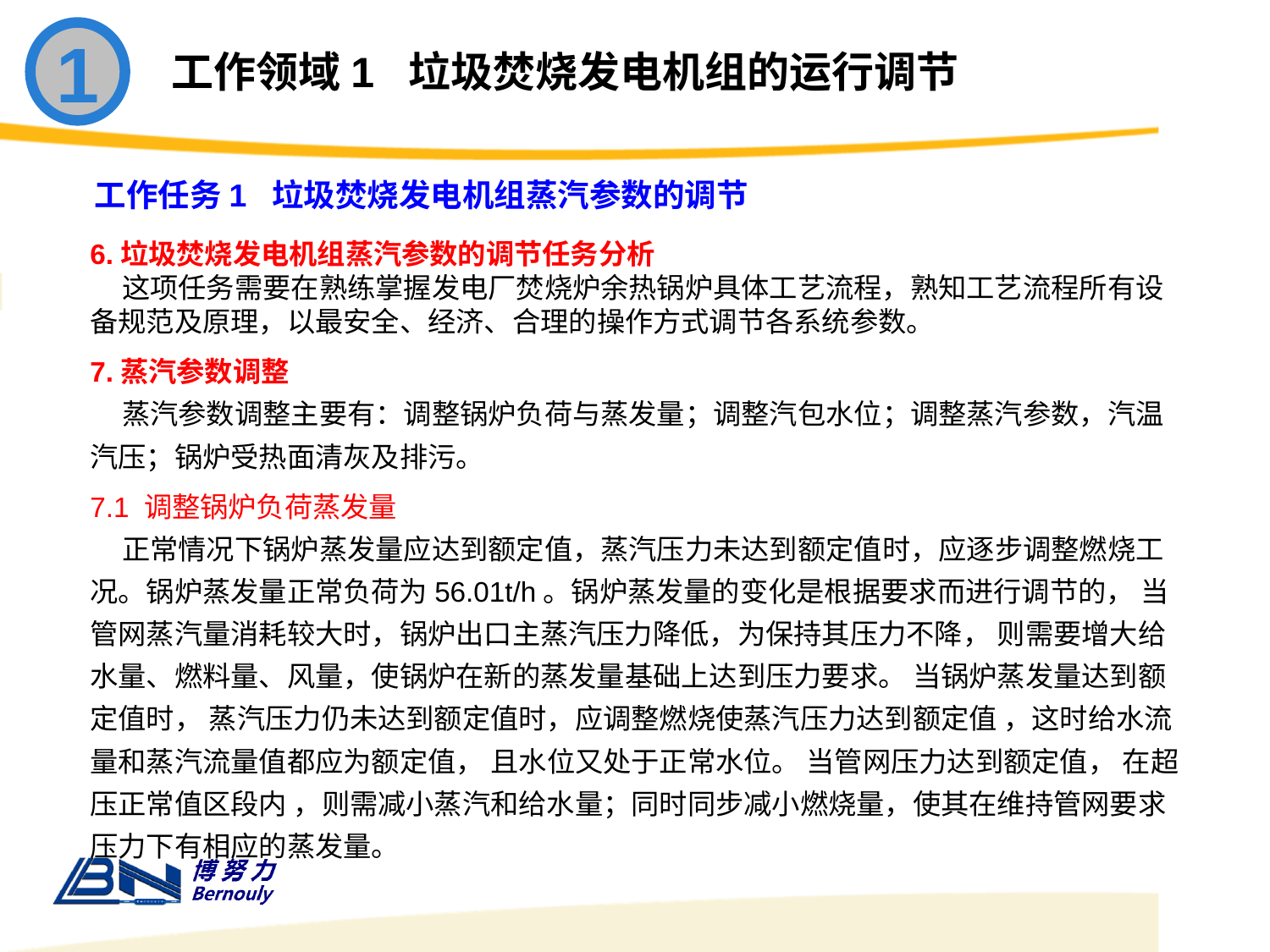

1
工作领域1  垃圾焚烧发电机组的运行调节
工作任务1  垃圾焚烧发电机组蒸汽参数的调节
6.垃圾焚烧发电机组蒸汽参数的调节任务分析
    这项任务需要在熟练掌握发电厂焚烧炉余热锅炉具体工艺流程，熟知工艺流程所有设备规范及原理，以最安全、经济、合理的操作方式调节各系统参数。
7.蒸汽参数调整
    蒸汽参数调整主要有：调整锅炉负荷与蒸发量；调整汽包水位；调整蒸汽参数，汽温汽压；锅炉受热面清灰及排污。
7.1 调整锅炉负荷蒸发量
    正常情况下锅炉蒸发量应达到额定值，蒸汽压力未达到额定值时，应逐步调整燃烧工况。锅炉蒸发量正常负荷为56.01t/h。锅炉蒸发量的变化是根据要求而进行调节的， 当管网蒸汽量消耗较大时，锅炉出口主蒸汽压力降低，为保持其压力不降， 则需要增大给水量、燃料量、风量，使锅炉在新的蒸发量基础上达到压力要求。 当锅炉蒸发量达到额定值时， 蒸汽压力仍未达到额定值时，应调整燃烧使蒸汽压力达到额定值 ，这时给水流量和蒸汽流量值都应为额定值， 且水位又处于正常水位。 当管网压力达到额定值， 在超压正常值区段内 ，则需减小蒸汽和给水量；同时同步减小燃烧量，使其在维持管网要求压力下有相应的蒸发量。